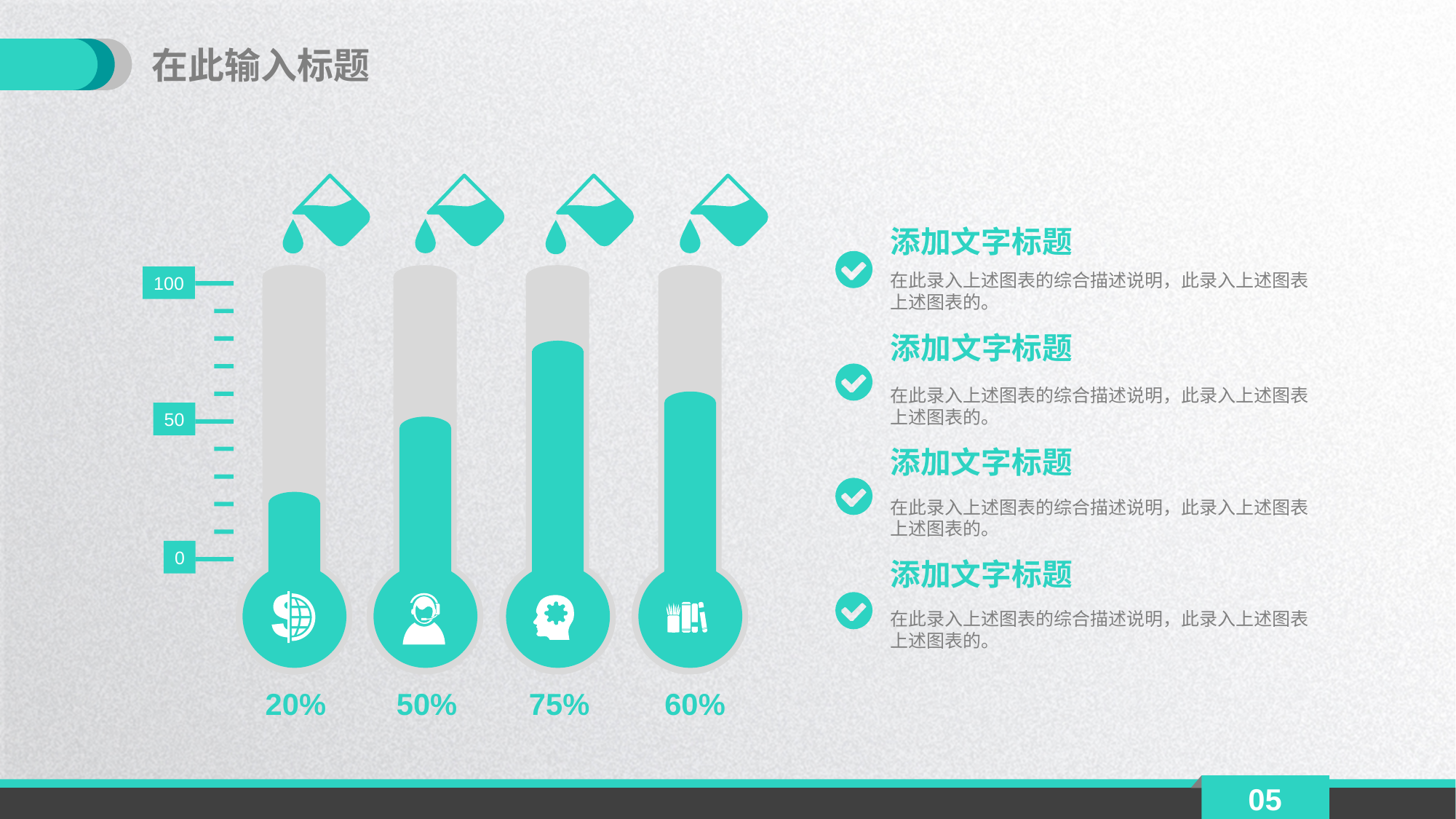

在此输入标题

添加文字标题
在此录入上述图表的综合描述说明，此录入上述图表上述图表的。

100

50

0

添加文字标题
在此录入上述图表的综合描述说明，此录入上述图表上述图表的。

添加文字标题
在此录入上述图表的综合描述说明，此录入上述图表上述图表的。

添加文字标题
在此录入上述图表的综合描述说明，此录入上述图表上述图表的。

20%
50%
75%
60%

05